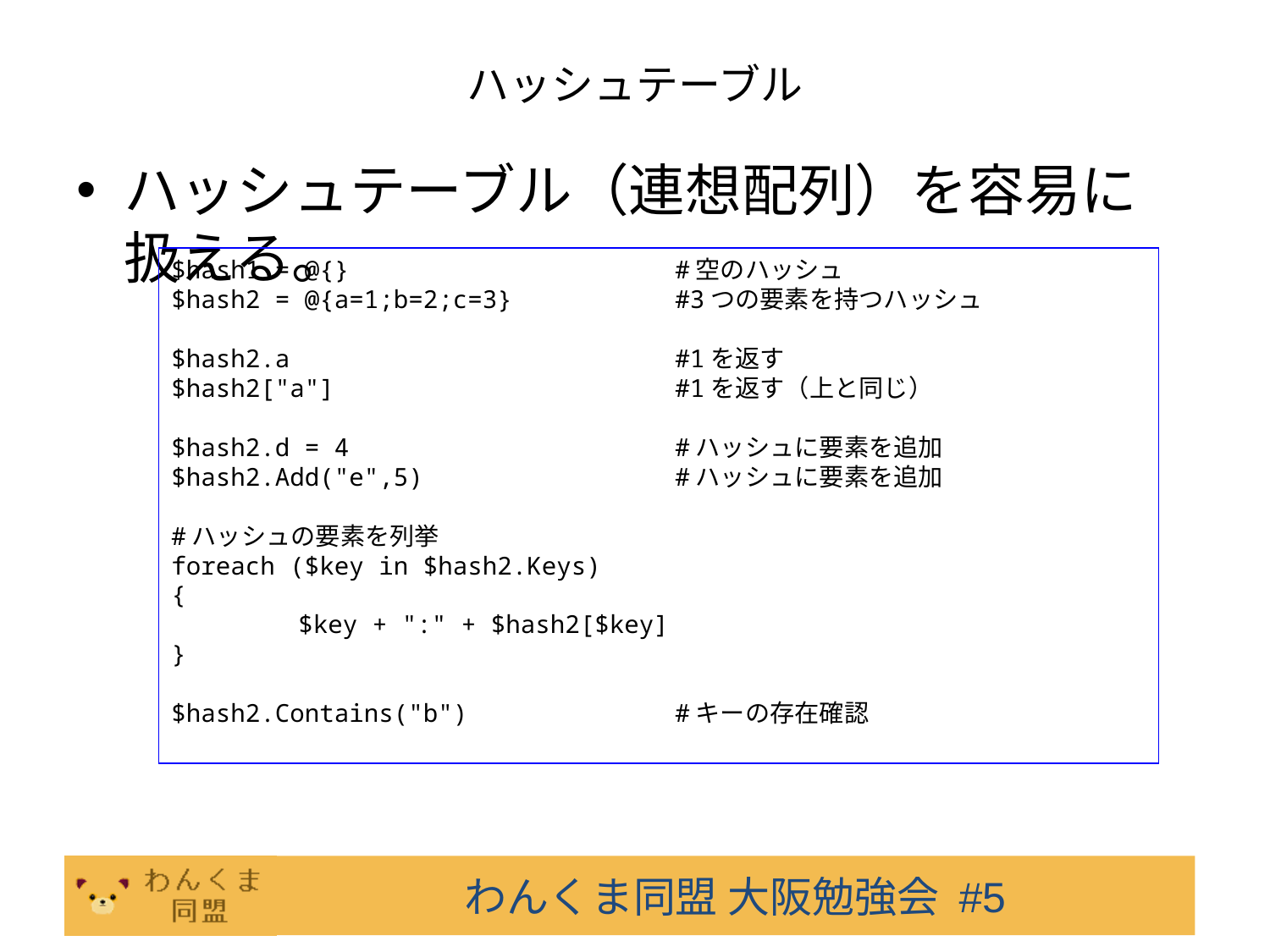

# ハッシュテーブル
ハッシュテーブル（連想配列）を容易に扱える。
$hash1 = @{}                      #空のハッシュ
$hash2 = @{a=1;b=2;c=3}           #3つの要素を持つハッシュ

$hash2.a                          #1を返す
$hash2["a"]                       #1を返す（上と同じ）

$hash2.d = 4                      #ハッシュに要素を追加
$hash2.Add("e",5)                 #ハッシュに要素を追加

#ハッシュの要素を列挙
foreach ($key in $hash2.Keys)
{
	$key + ":" + $hash2[$key]
}

$hash2.Contains("b")              #キーの存在確認